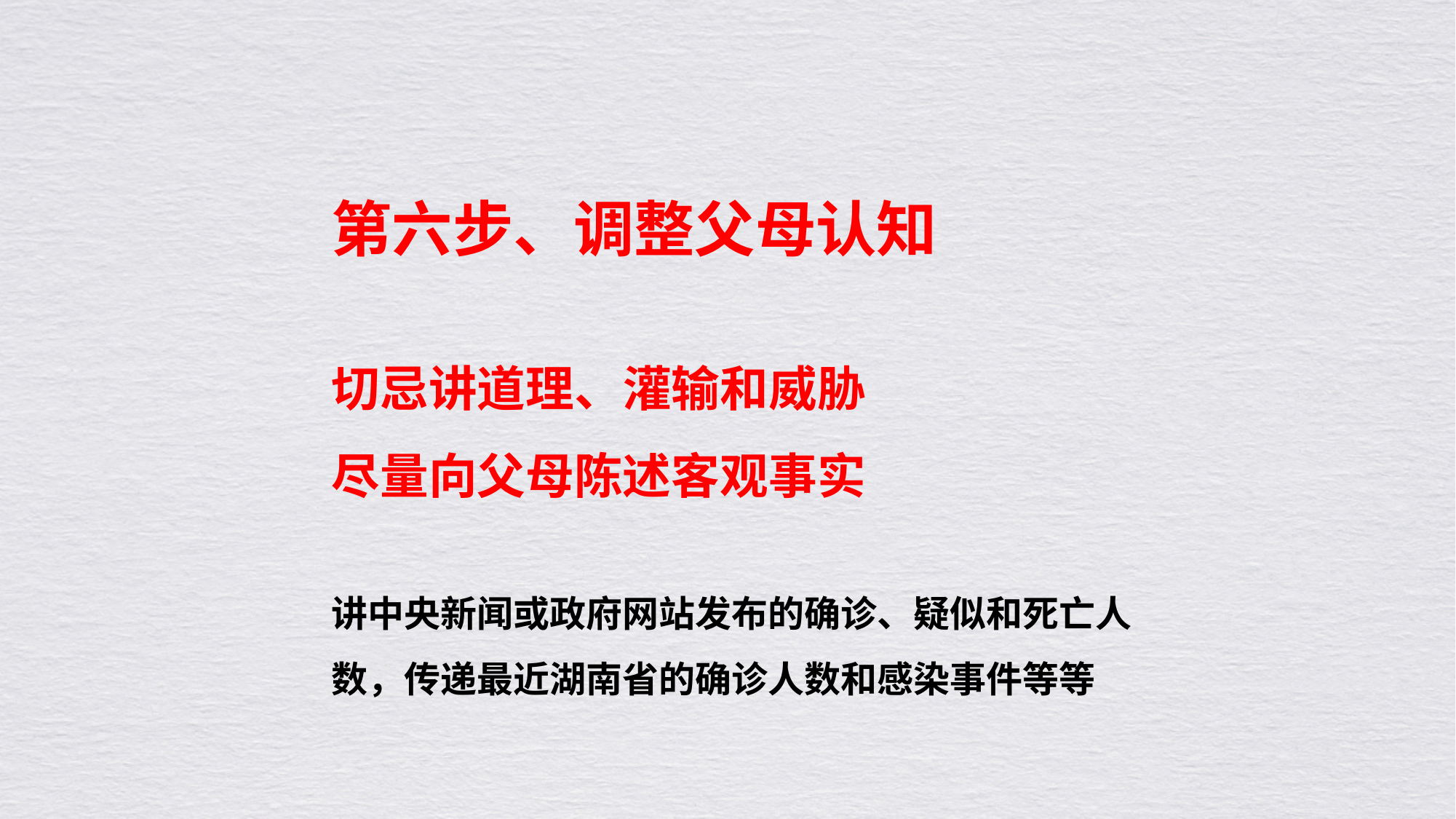

第六步、调整父母认知

切忌讲道理、灌输和威胁
尽量向父母陈述客观事实

讲中央新闻或政府网站发布的确诊、疑似和死亡人数，传递最近湖南省的确诊人数和感染事件等等